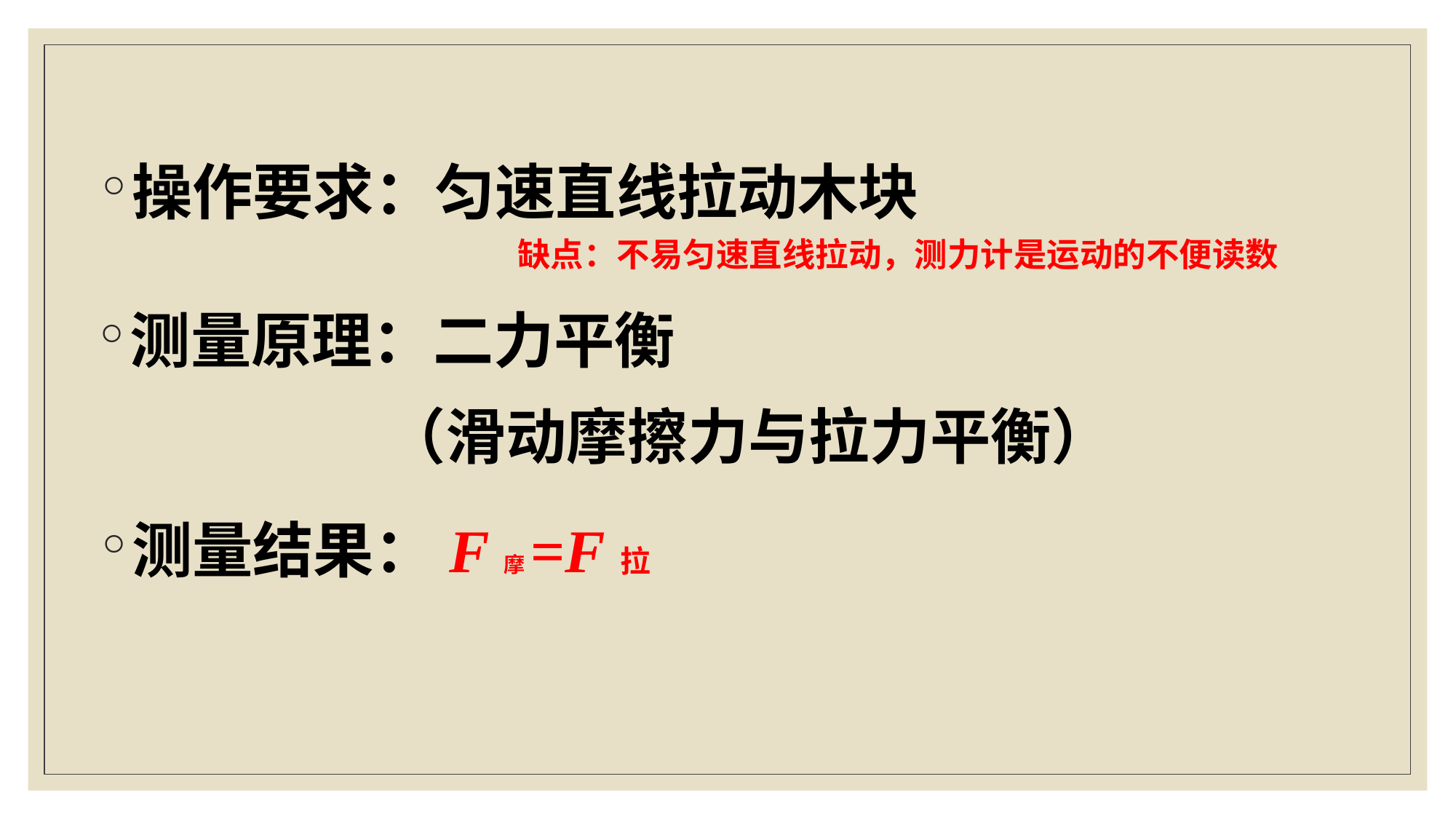

操作要求：匀速直线拉动木块
缺点：不易匀速直线拉动，测力计是运动的不便读数
测量原理：二力平衡
（滑动摩擦力与拉力平衡）
测量结果：F摩=F拉